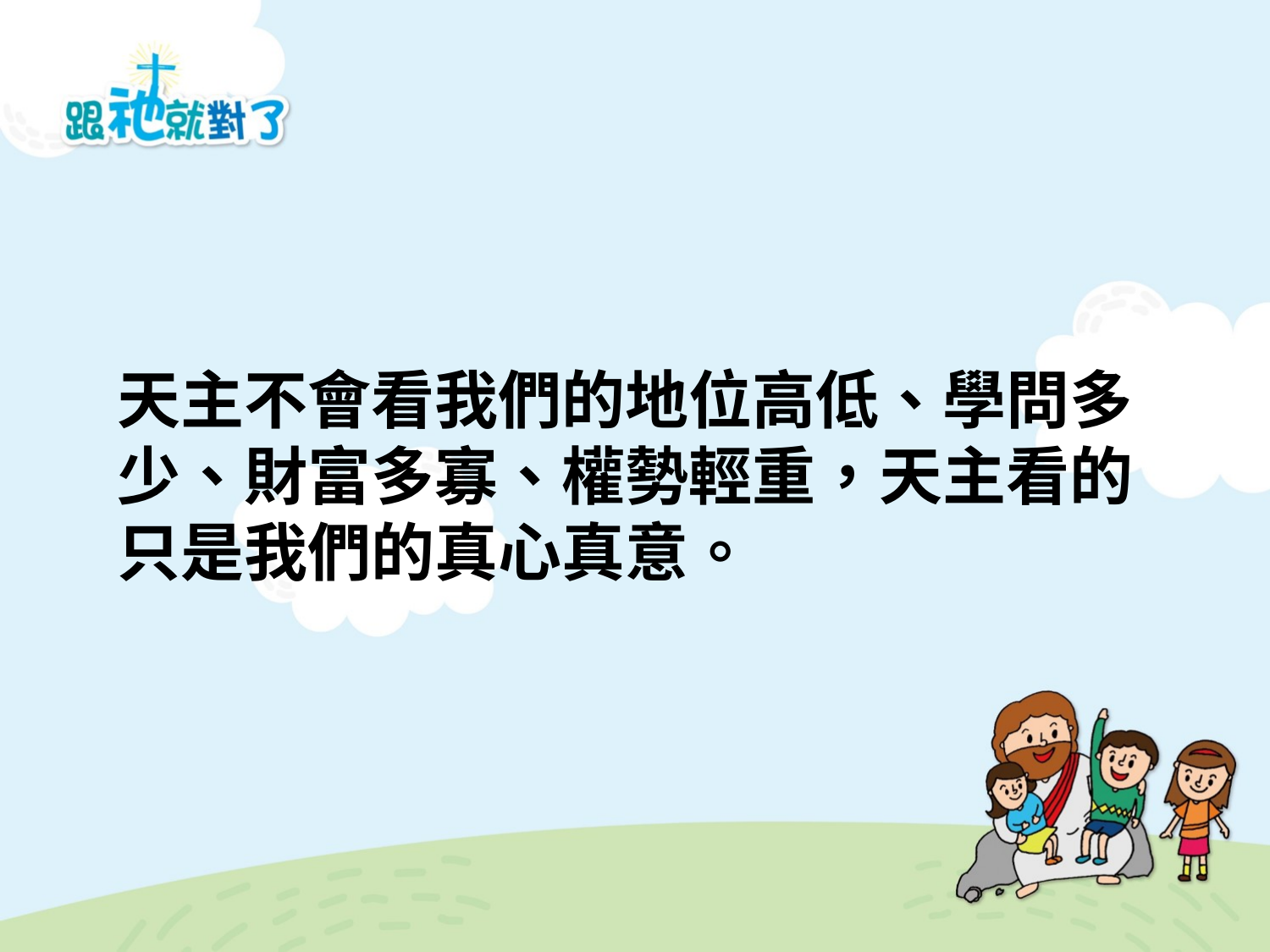

天主不會看我們的地位高低、學問多少、財富多寡、權勢輕重，天主看的只是我們的真心真意。